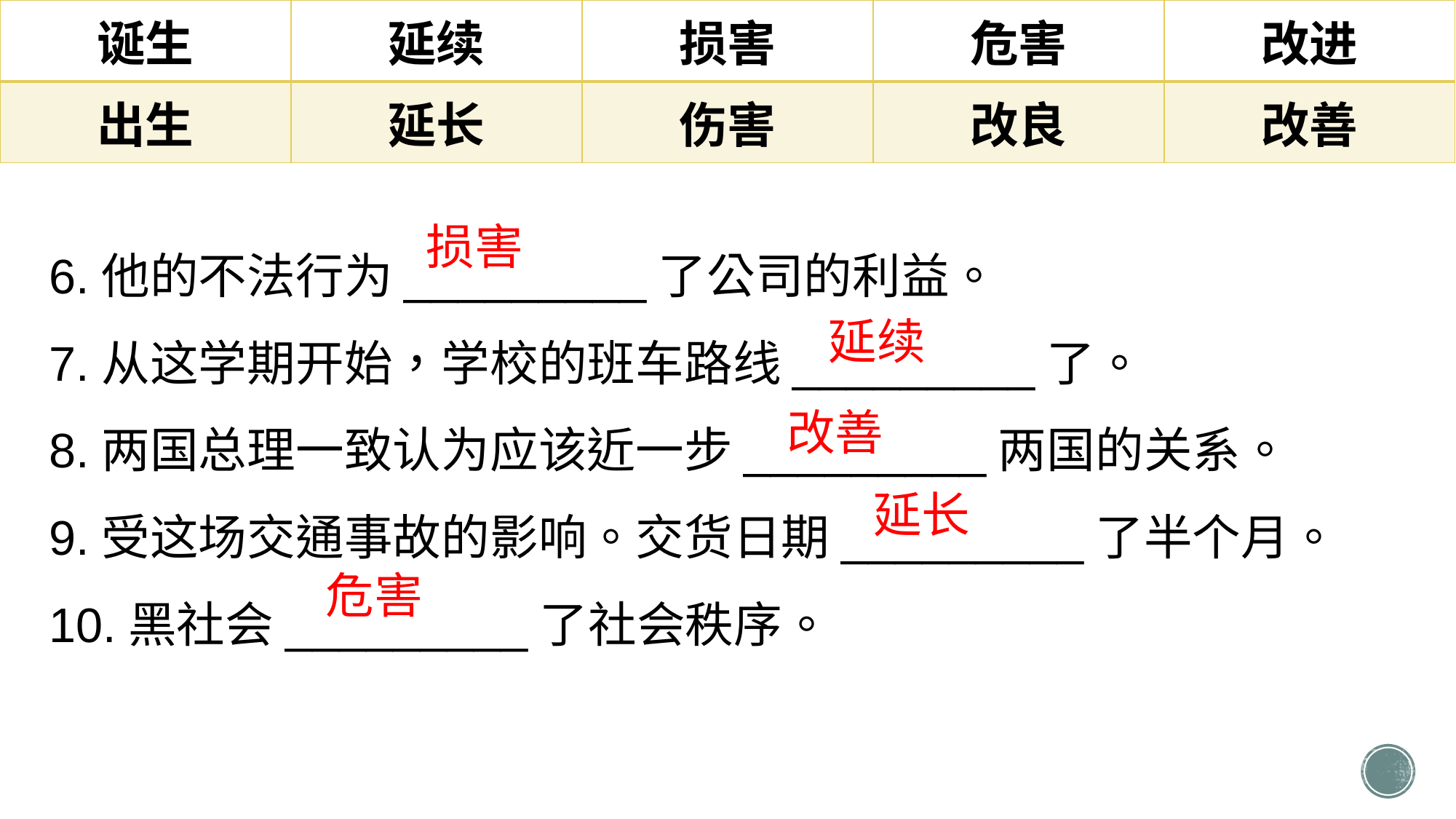

| 诞生 | 延续 | 损害 | 危害 | 改进 |
| --- | --- | --- | --- | --- |
| 出生 | 延长 | 伤害 | 改良 | 改善 |
6.他的不法行为_________了公司的利益。
7.从这学期开始，学校的班车路线_________了。
8.两国总理一致认为应该近一步_________两国的关系。
9.受这场交通事故的影响。交货日期_________了半个月。
10.黑社会_________了社会秩序。
损害
延续
改善
延长
危害